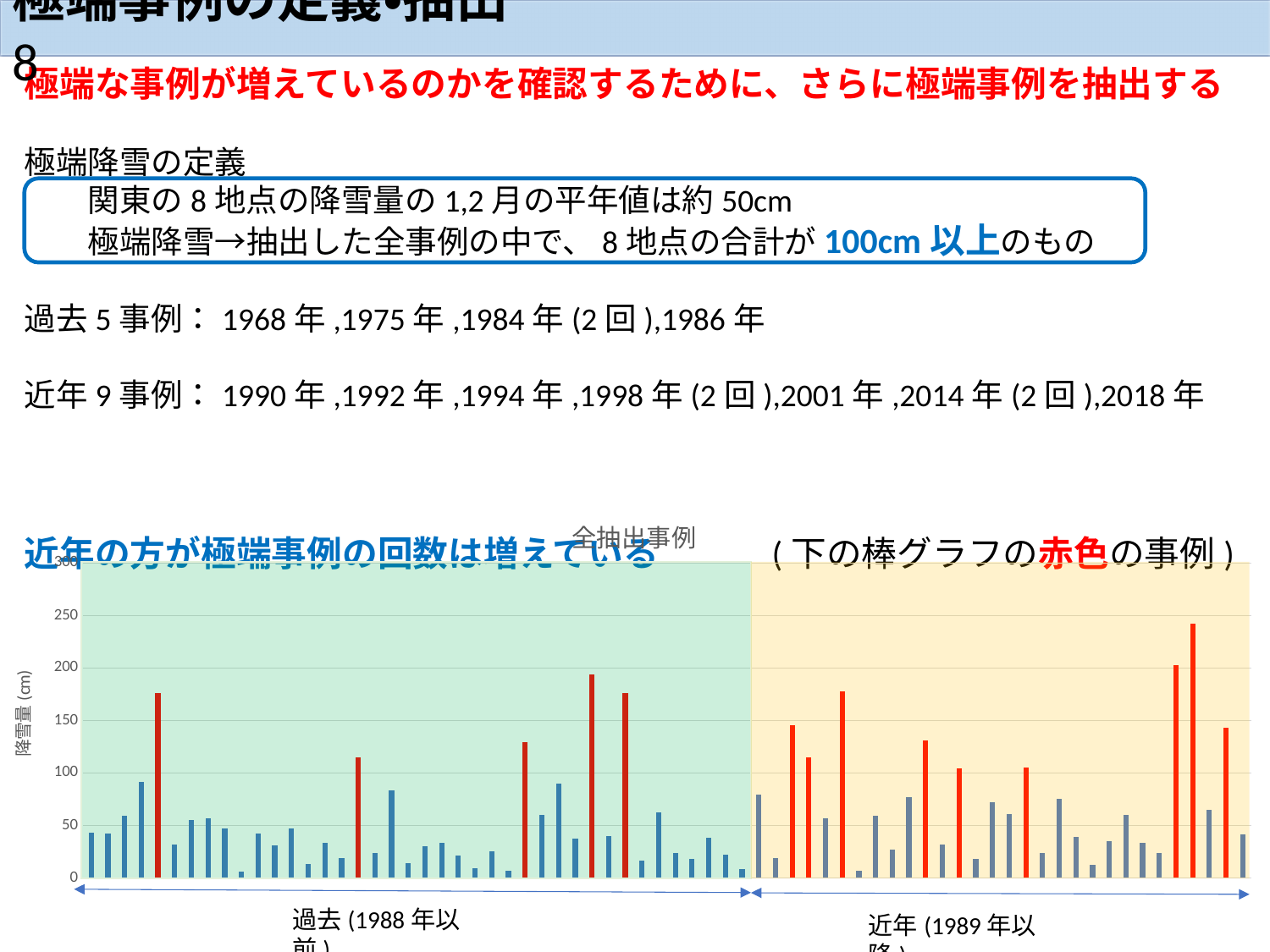

極端事例の定義・抽出　　　　　　　　　　　　    8
極端な事例が増えているのかを確認するために、さらに極端事例を抽出する

極端降雪の定義
　　関東の8地点の降雪量の1,2月の平年値は約50cm
　　極端降雪→抽出した全事例の中で、8地点の合計が100cm以上のもの

過去5事例：1968年,1975年,1984年(2回),1986年

近年9事例：1990年,1992年,1994年,1998年(2回),2001年,2014年(2回),2018年

近年の方が極端事例の回数は増えている             (下の棒グラフの赤色の事例)

### Chart: 全抽出事例

| Category |  |
|---|---|
| 1964 | 43.0 |
| 1965 | 42.0 |
| 1967 | 59.0 |
| 1967 | 91.0 |
| 1968 | 176.0 |
| 1969 | 32.0 |
| 1969 | 55.0 |
| 1970 | 57.0 |
| 1971 | 47.0 |
| 1971 | 6.0 |
| 1972 | 42.0 |
| 1972 | 31.0 |
| 1974 | 47.0 |
| 1974 | 13.0 |
| 1974 | 33.0 |
| 1974 | 19.0 |
| 1975 | 115.0 |
| 1977 | 24.0 |
| 1978 | 83.0 |
| 1978 | 14.0 |
| 1979 | 30.0 |
| 1980 | 33.0 |
| 1981 | 21.0 |
| 1982 | 9.0 |
| 1983 | 25.0 |
| 1983 | 7.0 |
| 1984 | 129.0 |
| 1984 | 60.0 |
| 1984 | 90.0 |
| 1984 | 37.0 |
| 1984 | 194.0 |
| 1984 | 40.0 |
| 1986 | 176.0 |
| 1986 | 16.0 |
| 1987 | 62.0 |
| 1987 | 24.0 |
| 1987 | 18.0 |
| 1987 | 38.0 |
| 1988 | 22.0 |
| 1988 | 8.0 |
| 1990 | 79.0 |
| 1990 | 19.0 |
| 1990 | 145.0 |
| 1992 | 115.0 |
| 1994 | 57.0 |
| 1994 | 178.0 |
| 1995 | 7.0 |
| 1996 | 59.0 |
| 1996 | 27.0 |
| 1996 | 77.0 |
| 1998 | 131.0 |
| 1998 | 32.0 |
| 1998 | 104.0 |
| 1998 | 18.0 |
| 2001 | 72.0 |
| 2001 | 61.0 |
| 2001 | 105.0 |
| 2005 | 24.0 |
| 2006 | 75.0 |
| 2008 | 39.0 |
| 2010 | 12.0 |
| 2011 | 35.0 |
| 2012 | 60.0 |
| 2013 | 33.0 |
| 2014 | 24.0 |
| 2014 | 203.0 |
| 2014 | 242.0 |
| 2016 | 65.0 |
| 2018 | 143.0 |
| 2018 | 41.0 |

過去(1988年以前)
近年(1989年以降)